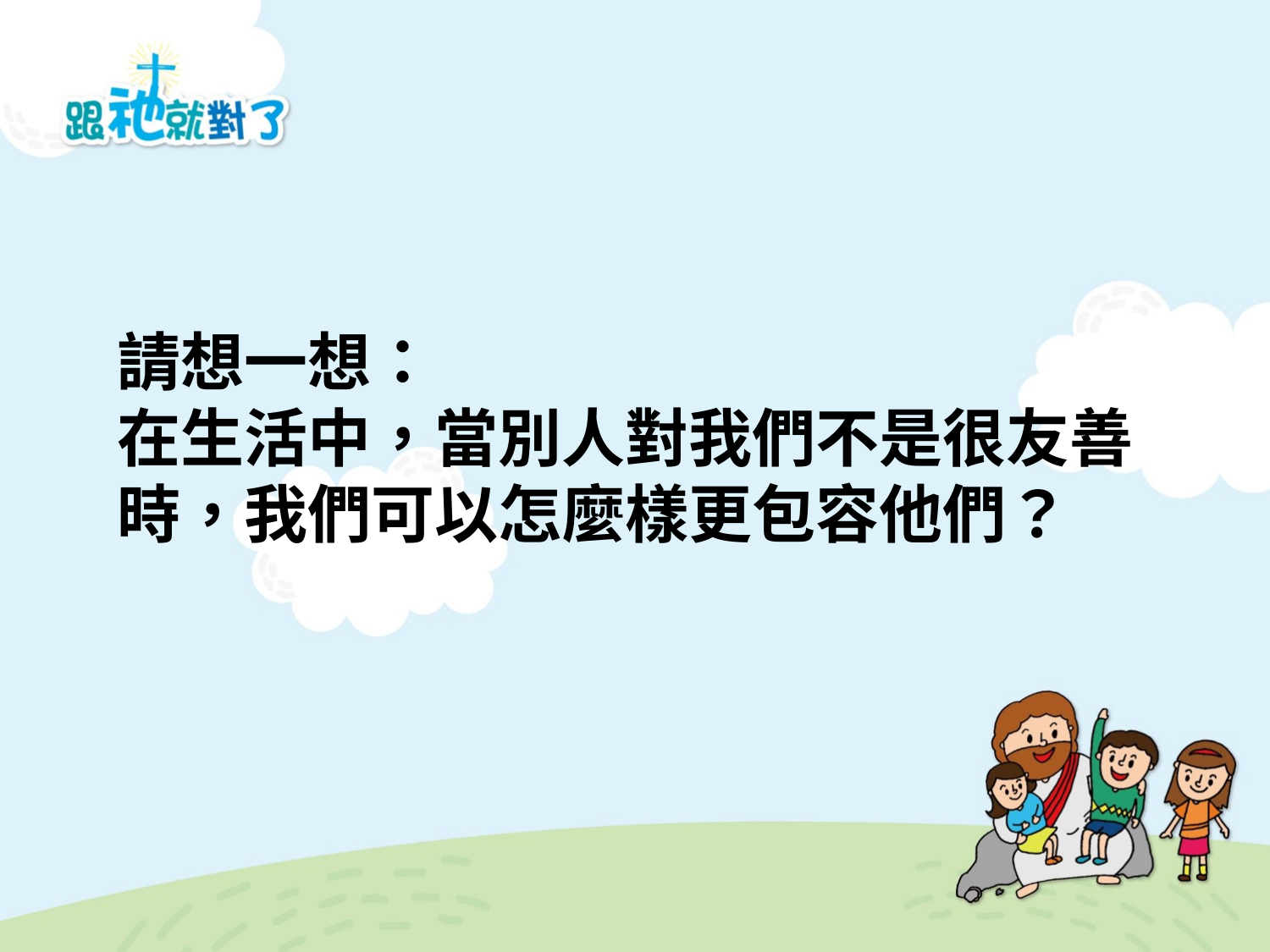

請想一想：
在生活中，當別人對我們不是很友善時，我們可以怎麼樣更包容他們？